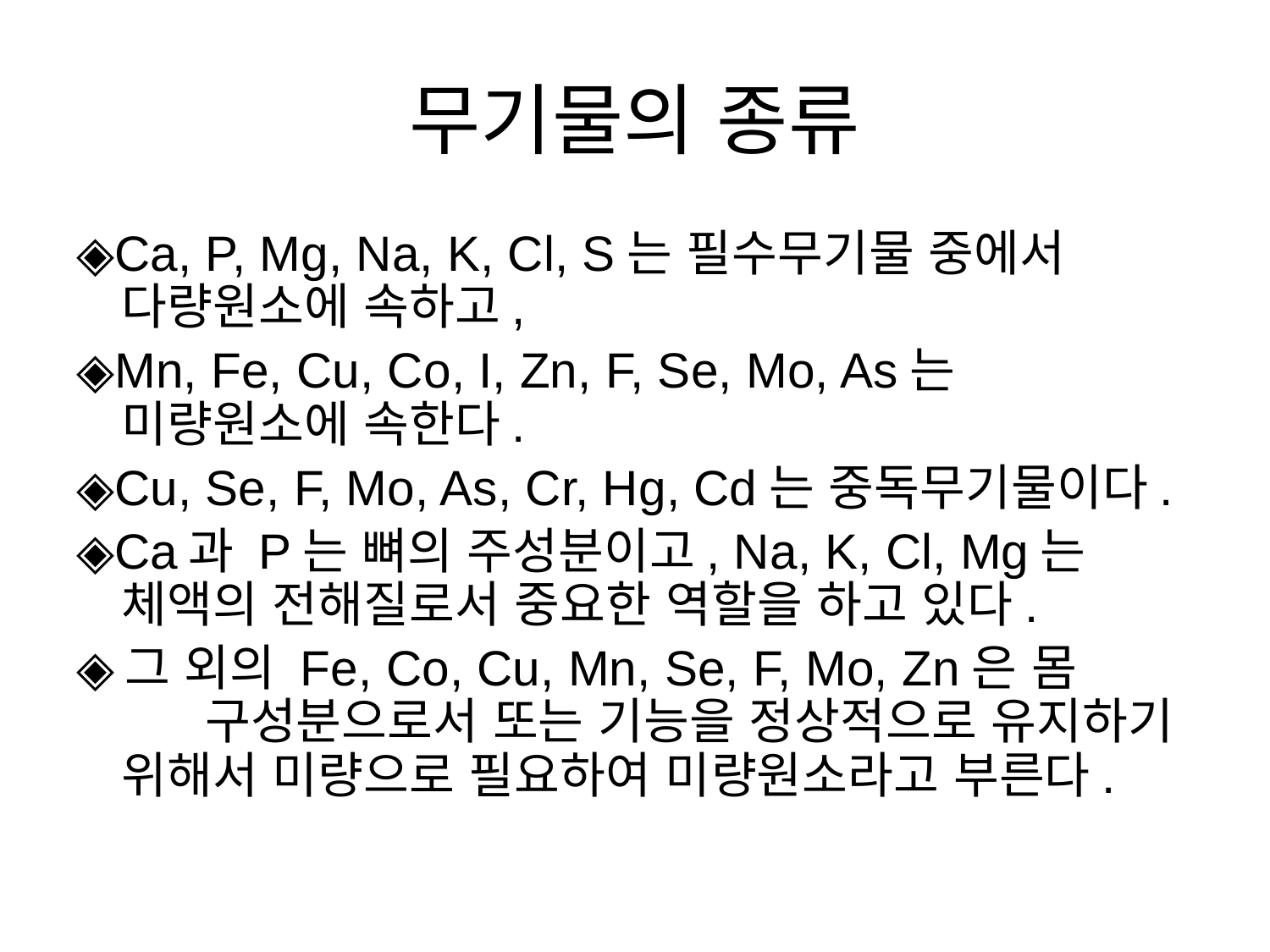

# 무기물의 종류
◈Ca, P, Mg, Na, K, Cl, S는 필수무기물 중에서 다량원소에 속하고,
◈Mn, Fe, Cu, Co, I, Zn, F, Se, Mo, As는 미량원소에 속한다.
◈Cu, Se, F, Mo, As, Cr, Hg, Cd는 중독무기물이다.
◈Ca과 P는 뼈의 주성분이고, Na, K, Cl, Mg는 체액의 전해질로서 중요한 역할을 하고 있다.
◈그 외의 Fe, Co, Cu, Mn, Se, F, Mo, Zn은 몸               구성분으로서 또는 기능을 정상적으로 유지하기 위해서 미량으로 필요하여 미량원소라고 부른다.